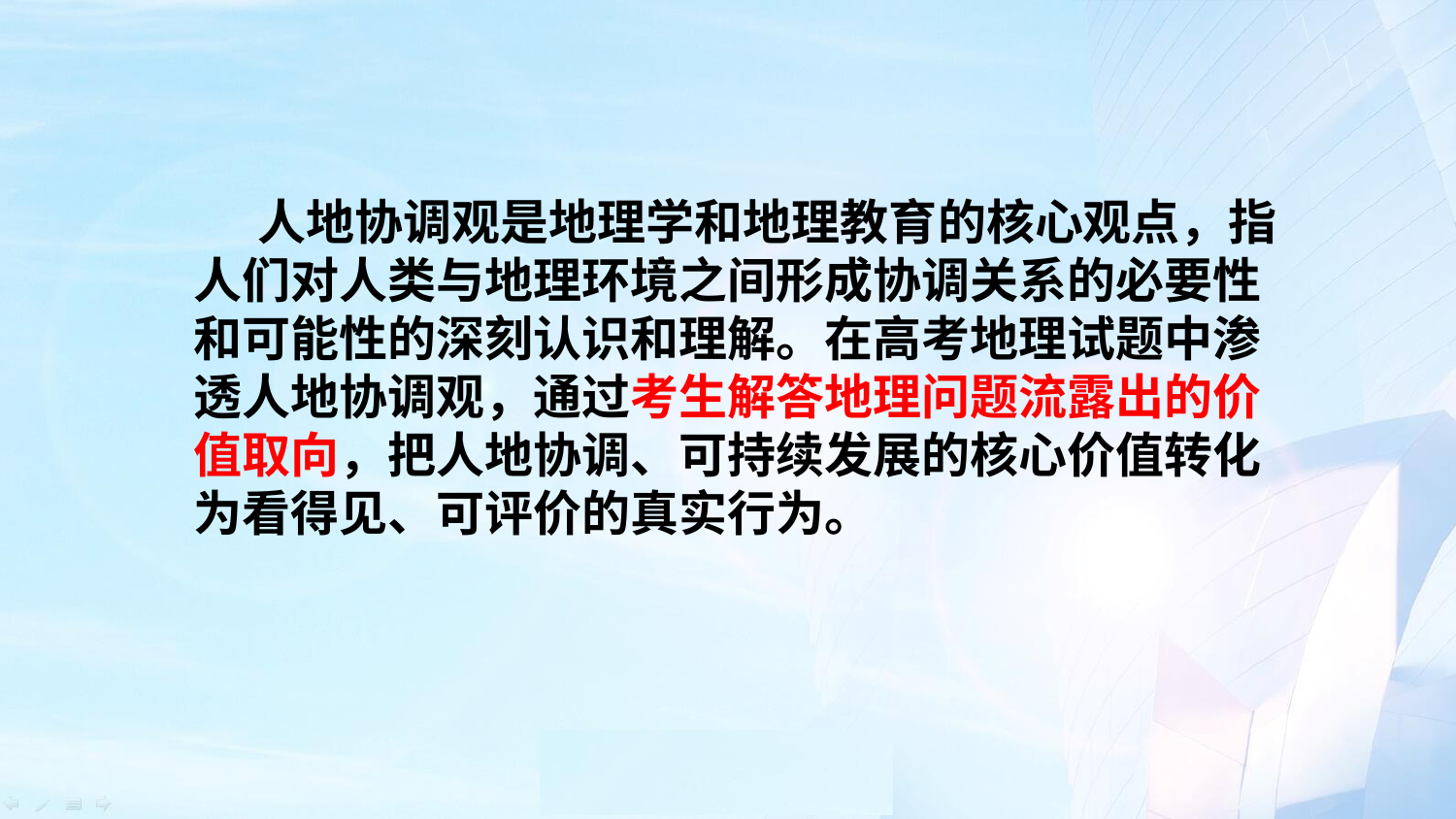

人地协调观是地理学和地理教育的核心观点，指人们对人类与地理环境之间形成协调关系的必要性和可能性的深刻认识和理解。在高考地理试题中渗透人地协调观，通过考生解答地理问题流露出的价值取向，把人地协调、可持续发展的核心价值转化为看得见、可评价的真实行为。